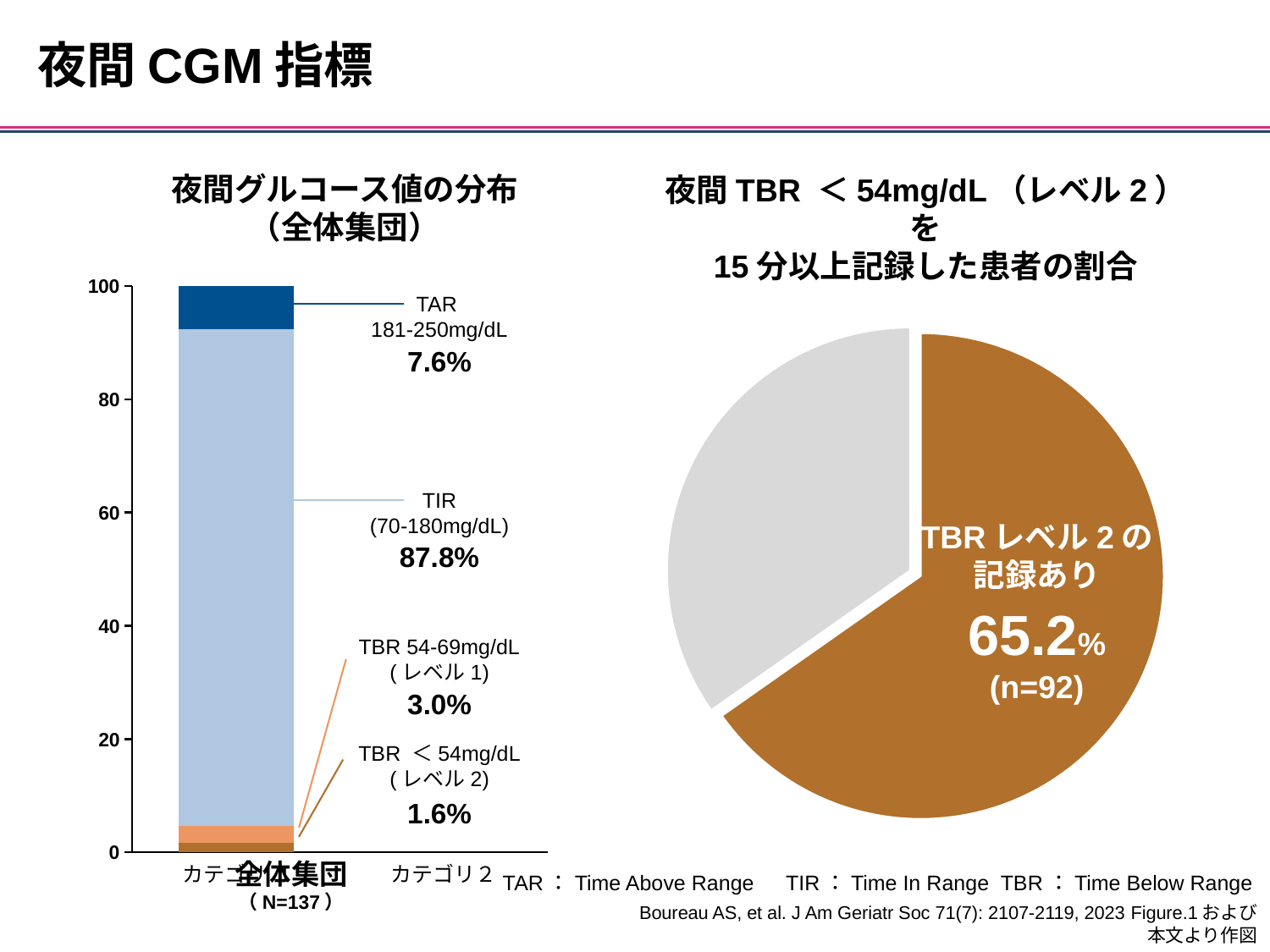

夜間CGM指標
夜間グルコース値の分布
（全体集団）
夜間TBR ＜54mg/dL（レベル2）を
15分以上記録した患者の割合

### Chart

| Category | <54 | 54-69 | 70-180 | 181-250 | >250 |
|---|---|---|---|---|---|
| カテゴリ 1 | 1.6 | 3.0 | 87.8 | 7.6 | 0.0 |
| カテゴリ２ | None | None | None | None | None |
TAR
181-250mg/dL
7.6%
TIR
(70-180mg/dL)
87.8%
TBR 54-69mg/dL
(レベル1)
3.0%
TBR ＜54mg/dL
(レベル2)
1.6%

### Chart

| Category | 確定低血糖 |
|---|---|
| あり | 92.0 |
| なし | 49.0 |
TBRレベル2の
記録あり
65.2%
(n=92)
全体集団
（N=137）
TAR：Time Above Range　TIR：Time In Range  TBR：Time Below Range
Boureau AS, et al. J Am Geriatr Soc 71(7): 2107-2119, 2023 Figure.1および本文より作図